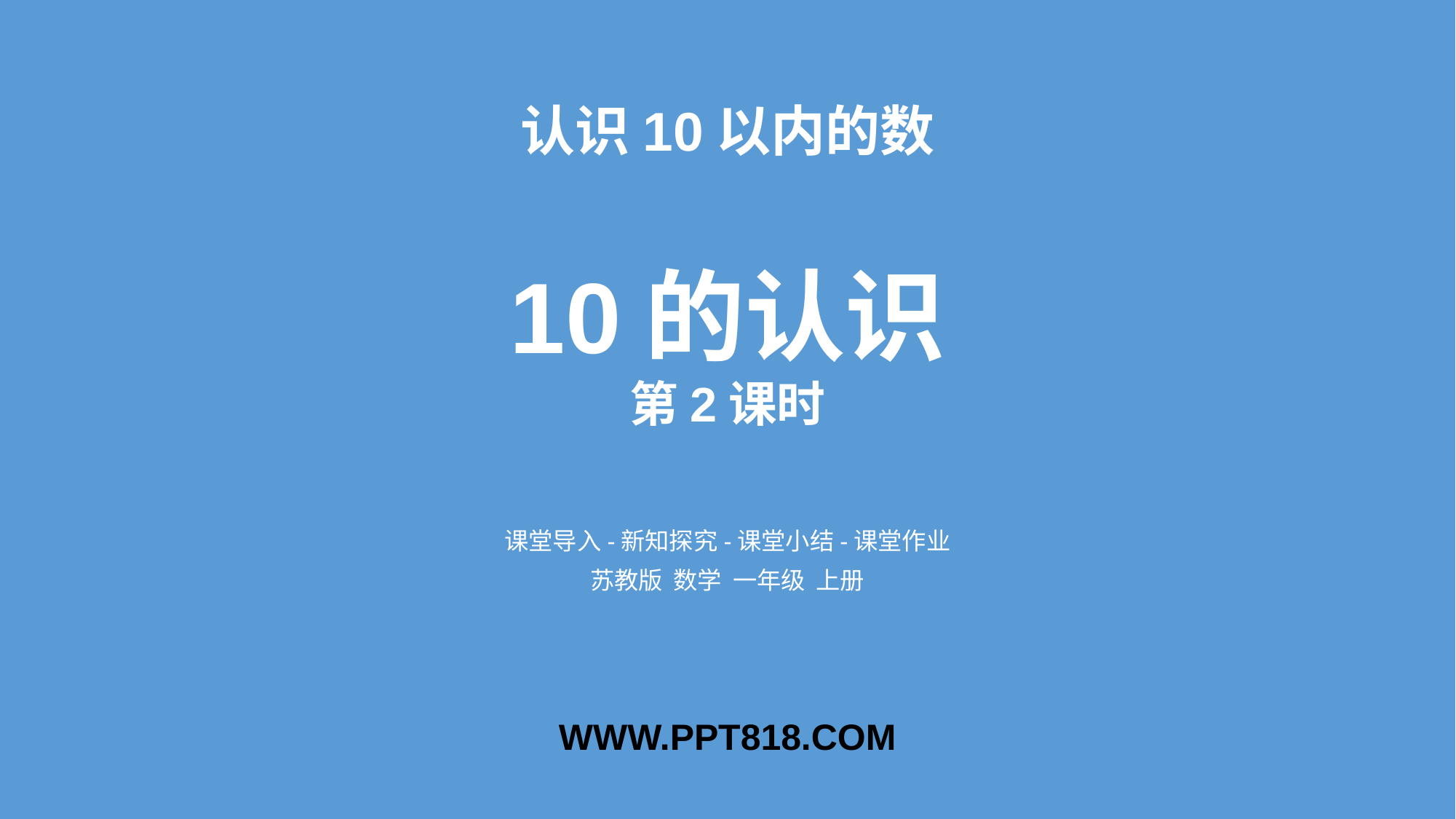

认识10以内的数
10的认识
第2课时
课堂导入-新知探究-课堂小结-课堂作业
苏教版  数学  一年级  上册
WWW.PPT818.COM